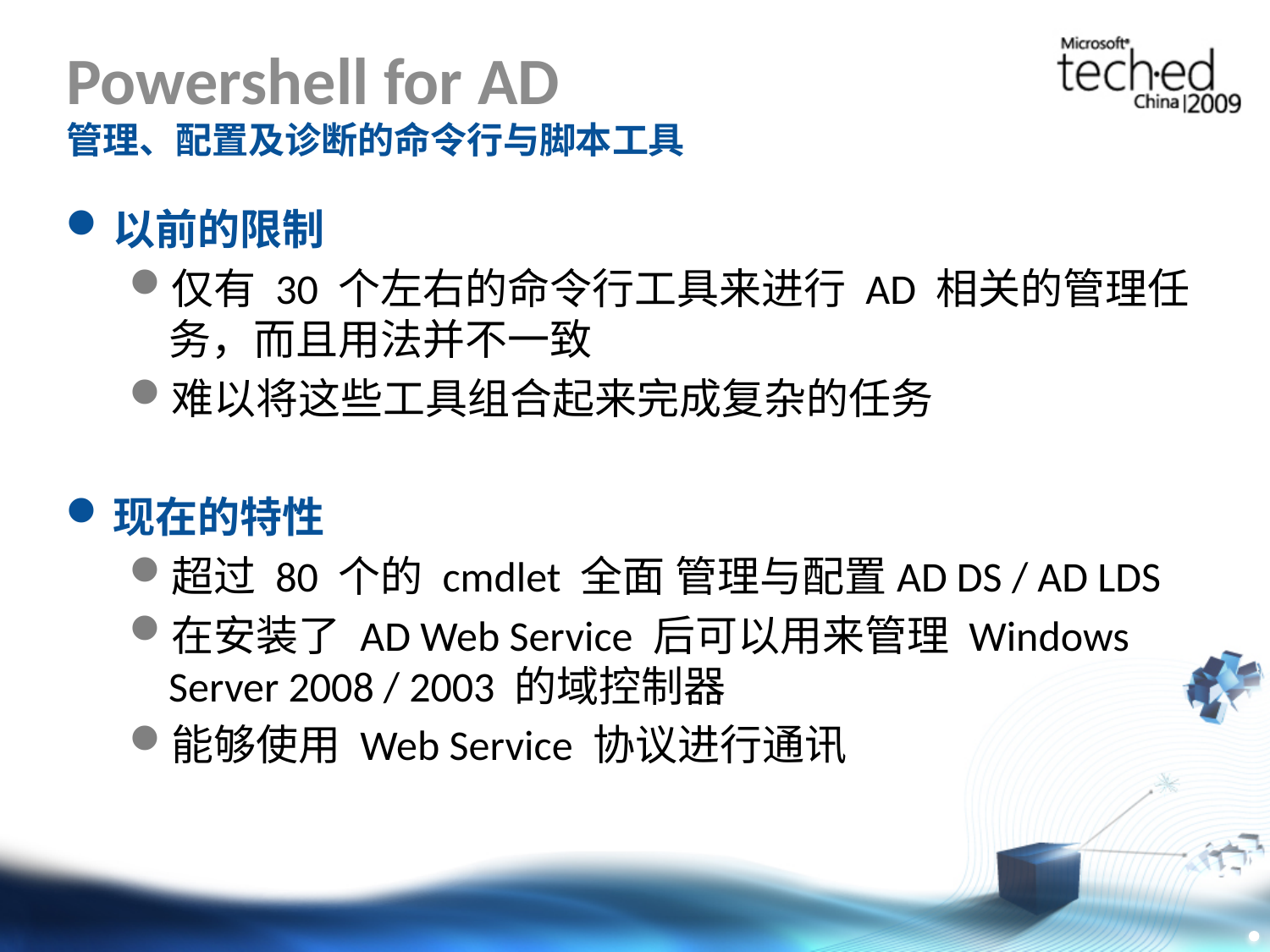

# Powershell for AD 管理、配置及诊断的命令行与脚本工具
以前的限制
仅有 30 个左右的命令行工具来进行 AD 相关的管理任务，而且用法并不一致
难以将这些工具组合起来完成复杂的任务

现在的特性
超过 80 个的 cmdlet 全面 管理与配置AD DS / AD LDS
在安装了 AD Web Service 后可以用来管理 Windows Server 2008 / 2003 的域控制器
能够使用 Web Service 协议进行通讯